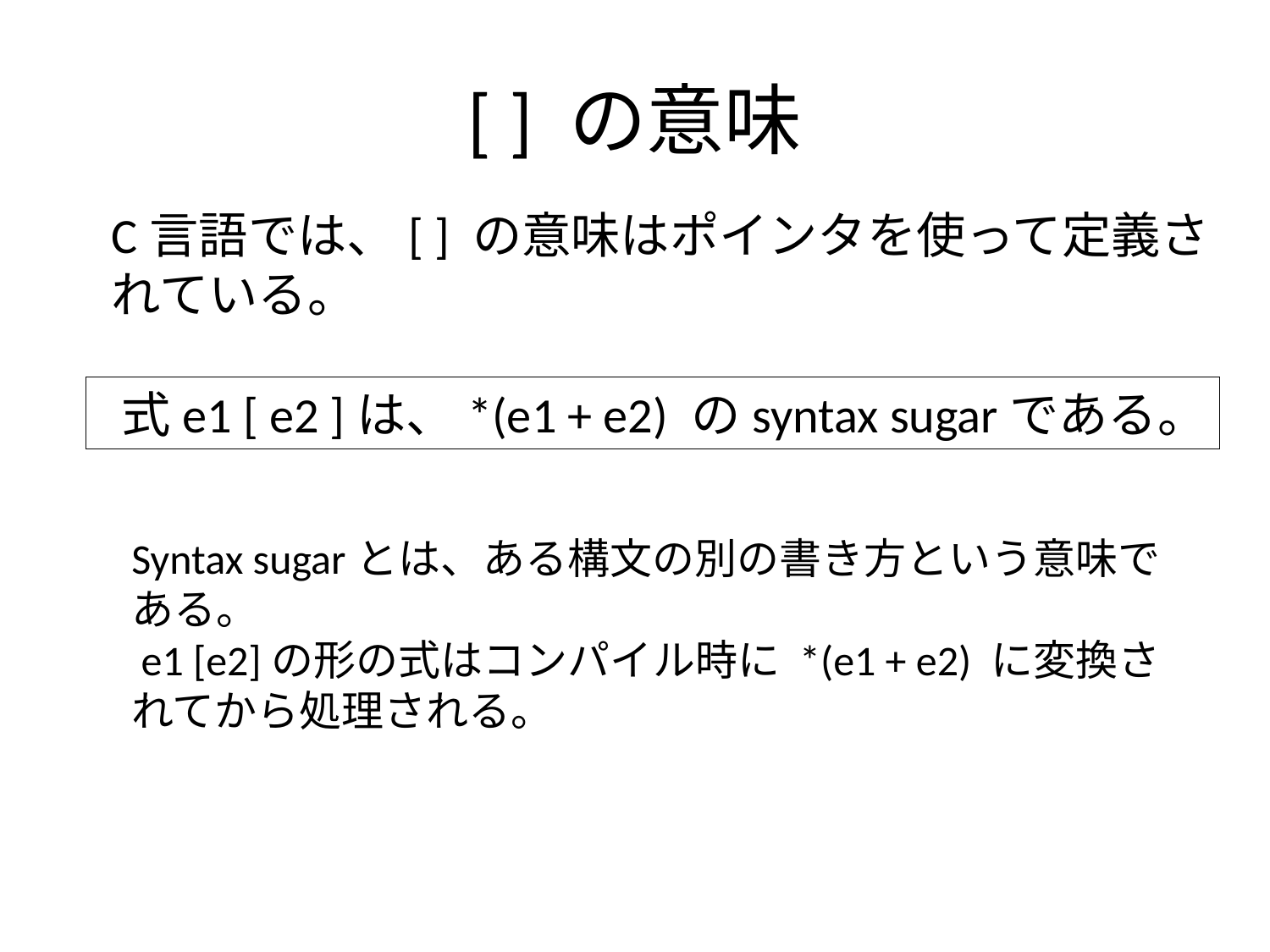

# [ ] の意味
C言語では、[ ] の意味はポインタを使って定義されている。
 式e1 [ e2 ]は、*(e1 + e2) のsyntax sugarである。
Syntax sugarとは、ある構文の別の書き方という意味である。
 e1 [e2]の形の式はコンパイル時に *(e1 + e2) に変換されてから処理される。